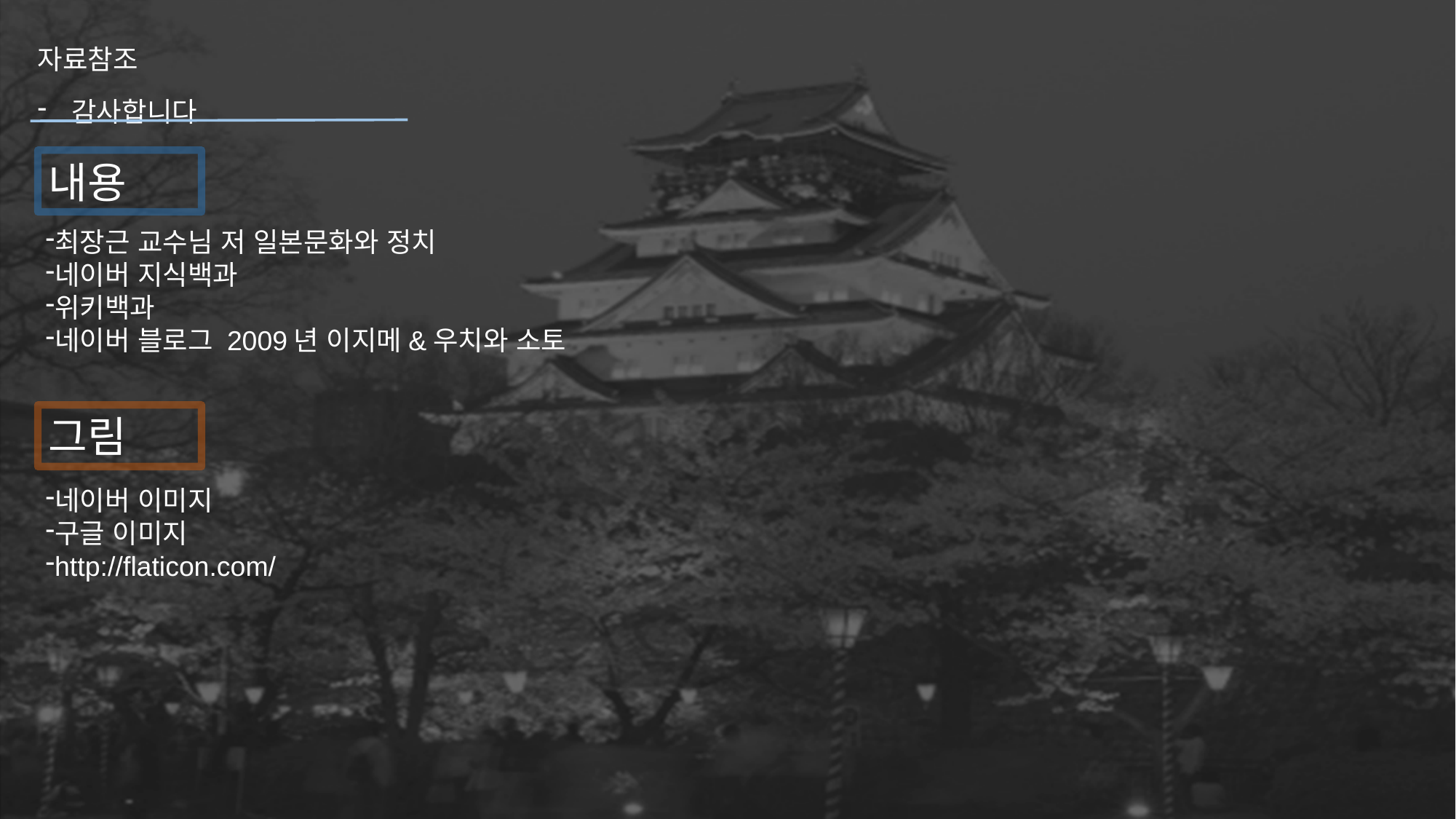

자료참조
감사합니다
내용
최장근 교수님 저 일본문화와 정치
네이버 지식백과
위키백과
네이버 블로그 2009년 이지메&우치와 소토
그림
네이버 이미지
구글 이미지
http://flaticon.com/